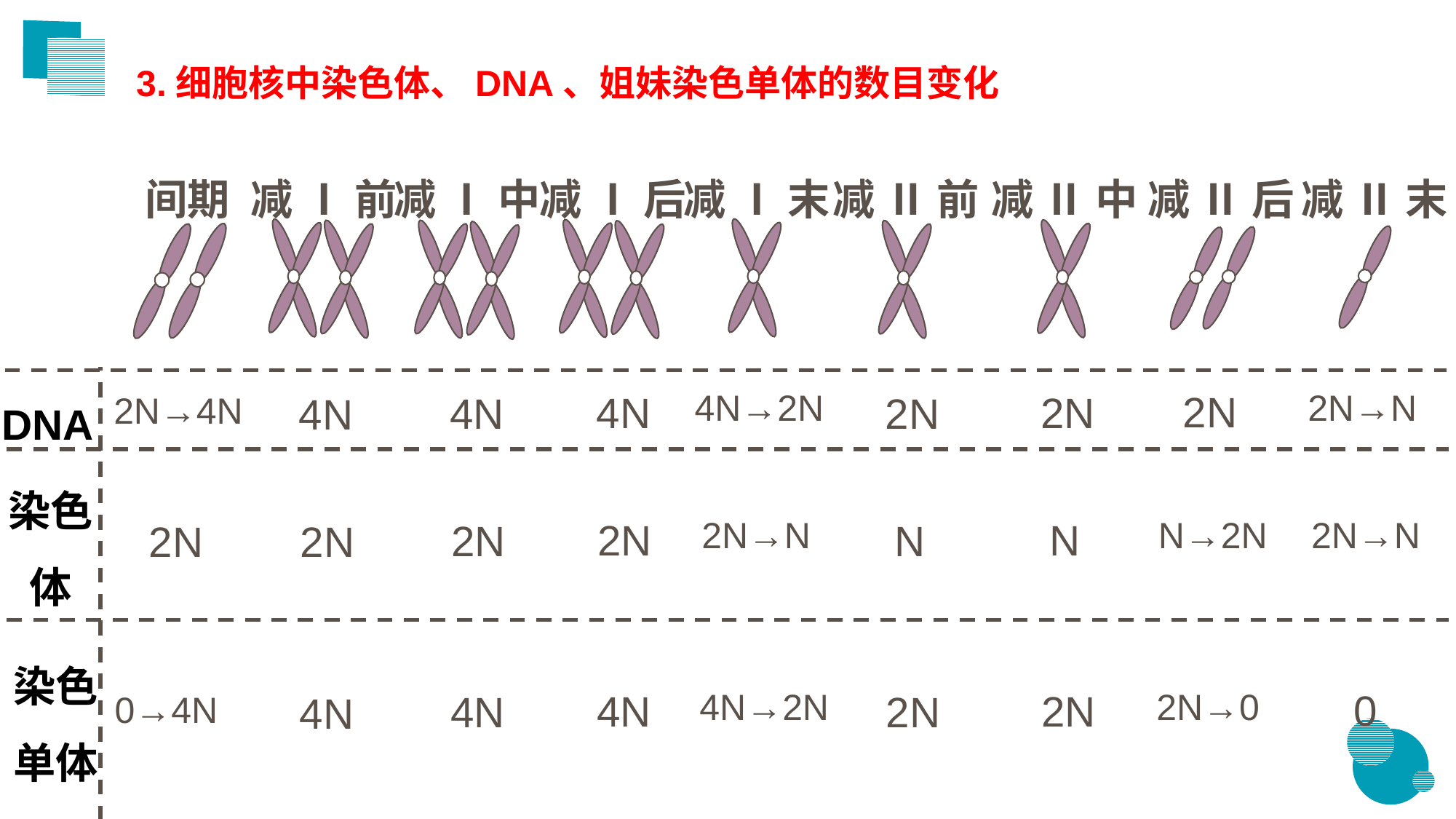

人教版生物新教材《减数分裂》ppt完美版1
3.细胞核中染色体、DNA、姐妹染色单体的数目变化
减 Ⅱ 末
减 Ⅰ 末
减 Ⅱ 前
减 Ⅱ 中
减 Ⅱ 后
间期
减 Ⅰ 前
减 Ⅰ 中
减 Ⅰ 后

DNA
2N→N
2N
4N→2N
2N
4N
2N
4N
4N
2N→4N
染色
体
2N→N
N→2N
2N→N
N
2N
N
2N
2N
2N
染色
单体
0
2N→0
4N→2N
2N
4N
2N
4N
4N
0→4N
人教版生物新教材《减数分裂》ppt完美版1